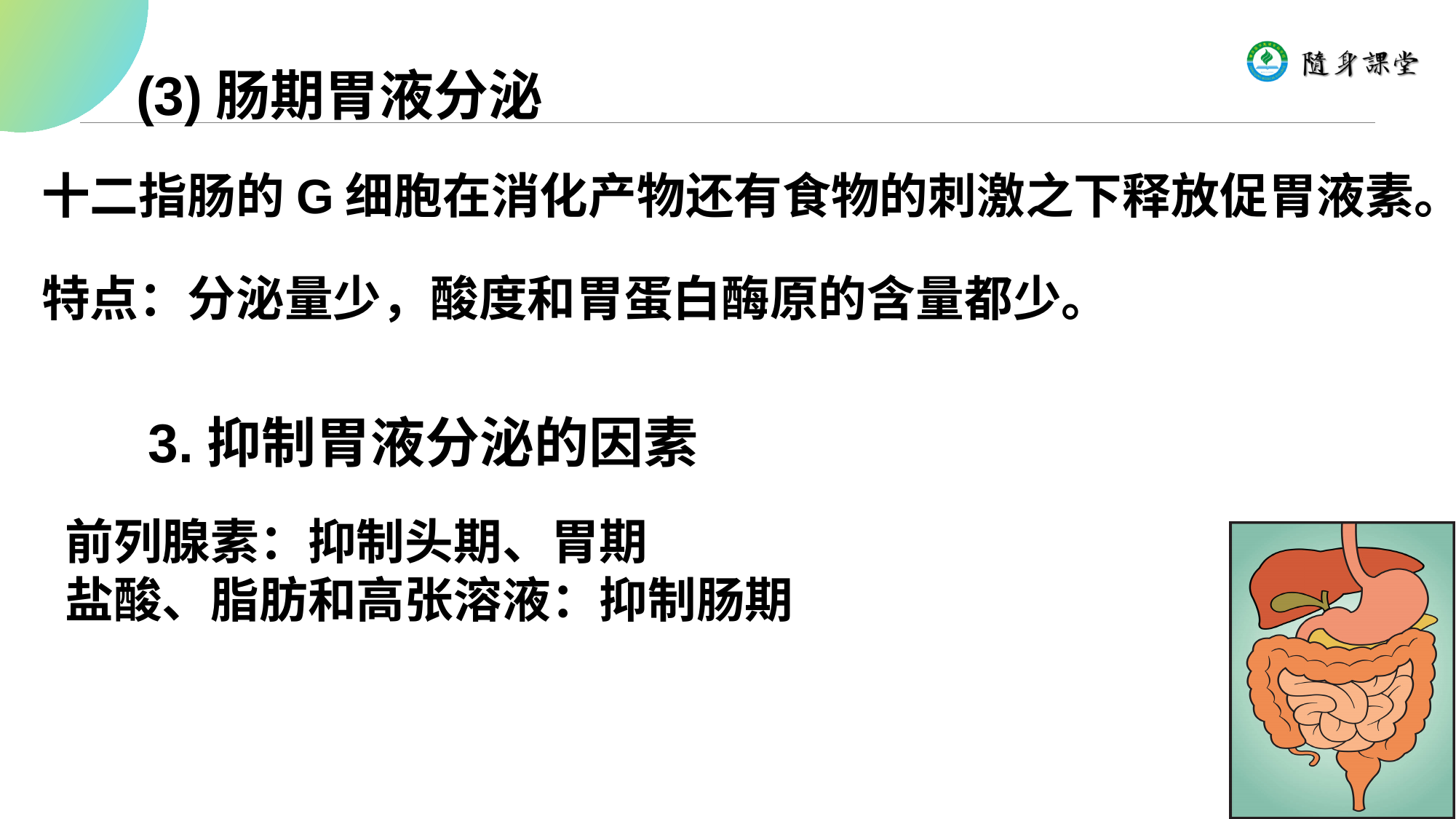

(3)肠期胃液分泌
十二指肠的G细胞在消化产物还有食物的刺激之下释放促胃液素。
特点：分泌量少，酸度和胃蛋白酶原的含量都少。
3.抑制胃液分泌的因素

前列腺素：抑制头期、胃期
盐酸、脂肪和高张溶液：抑制肠期